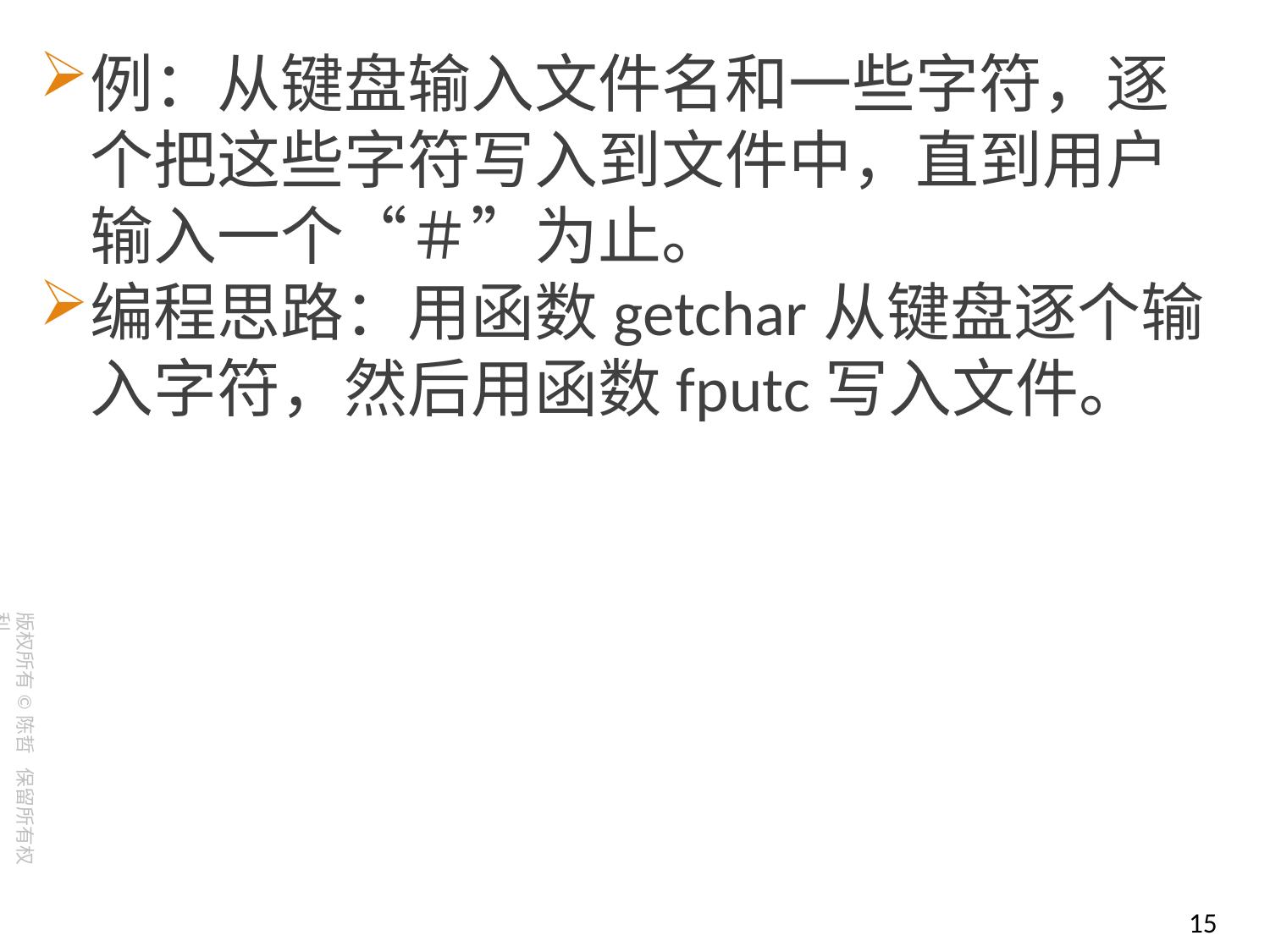

例：从键盘输入文件名和一些字符，逐个把这些字符写入到文件中，直到用户输入一个“＃”为止。
编程思路：用函数getchar从键盘逐个输入字符，然后用函数fputc写入文件。
15